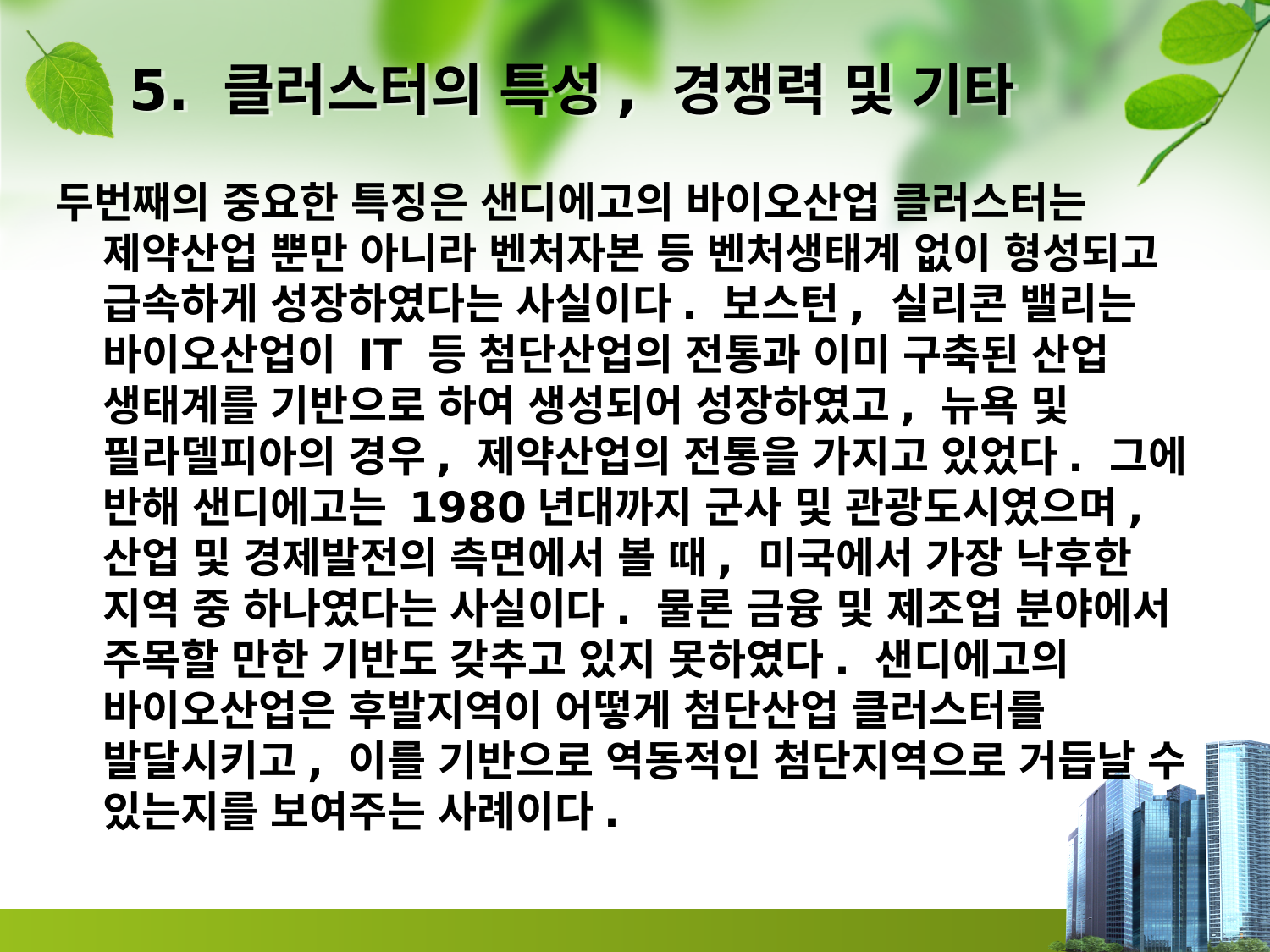

# 5. 클러스터의 특성, 경쟁력 및 기타
두번째의 중요한 특징은 샌디에고의 바이오산업 클러스터는 제약산업 뿐만 아니라 벤처자본 등 벤처생태계 없이 형성되고 급속하게 성장하였다는 사실이다. 보스턴, 실리콘 밸리는 바이오산업이 IT 등 첨단산업의 전통과 이미 구축된 산업 생태계를 기반으로 하여 생성되어 성장하였고, 뉴욕 및 필라델피아의 경우, 제약산업의 전통을 가지고 있었다. 그에 반해 샌디에고는 1980년대까지 군사 및 관광도시였으며, 산업 및 경제발전의 측면에서 볼 때, 미국에서 가장 낙후한 지역 중 하나였다는 사실이다. 물론 금융 및 제조업 분야에서 주목할 만한 기반도 갖추고 있지 못하였다. 샌디에고의 바이오산업은 후발지역이 어떻게 첨단산업 클러스터를 발달시키고, 이를 기반으로 역동적인 첨단지역으로 거듭날 수 있는지를 보여주는 사례이다.